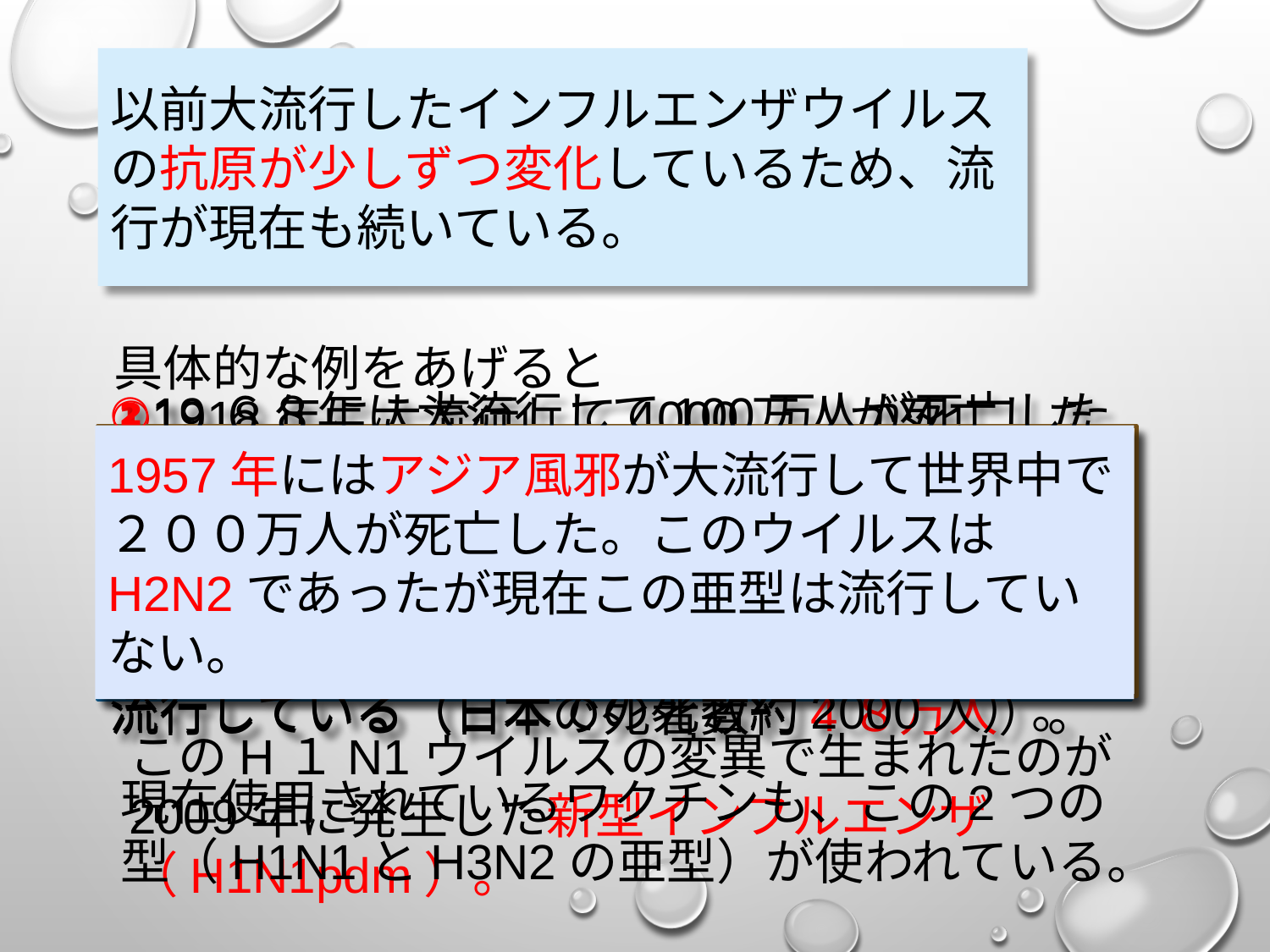

以前大流行したインフルエンザウイルスの抗原が少しずつ変化しているため、流行が現在も続いている。
具体的な例をあげると
1957年にはアジア風邪が大流行して世界中で
２００万人が死亡した。このウイルスはH2N2であったが現在この亜型は流行していない。
②19６８年に大流行して100万人が死亡した
香港かぜ（インフルエンザA型）のウイルスは
H３N２であったが、このウイルスの亜型も現在
流行している（日本での死者約2000人）。
①1918年に大流行して4000万人が死亡した
スペインかぜ（インフルエンザA型）のウイルスは
H1N1であったが、このウイルスの亜型が現在も
流行している（日本の死者数約4８万人）。

このH１N1ウイルスの変異で生まれたのが
2009年に発生した新型インフルエンザ（H1N1pdm）。

現在使用されているワクチンも、この2つの型（H1N1とH3N2の亜型）が使われている。